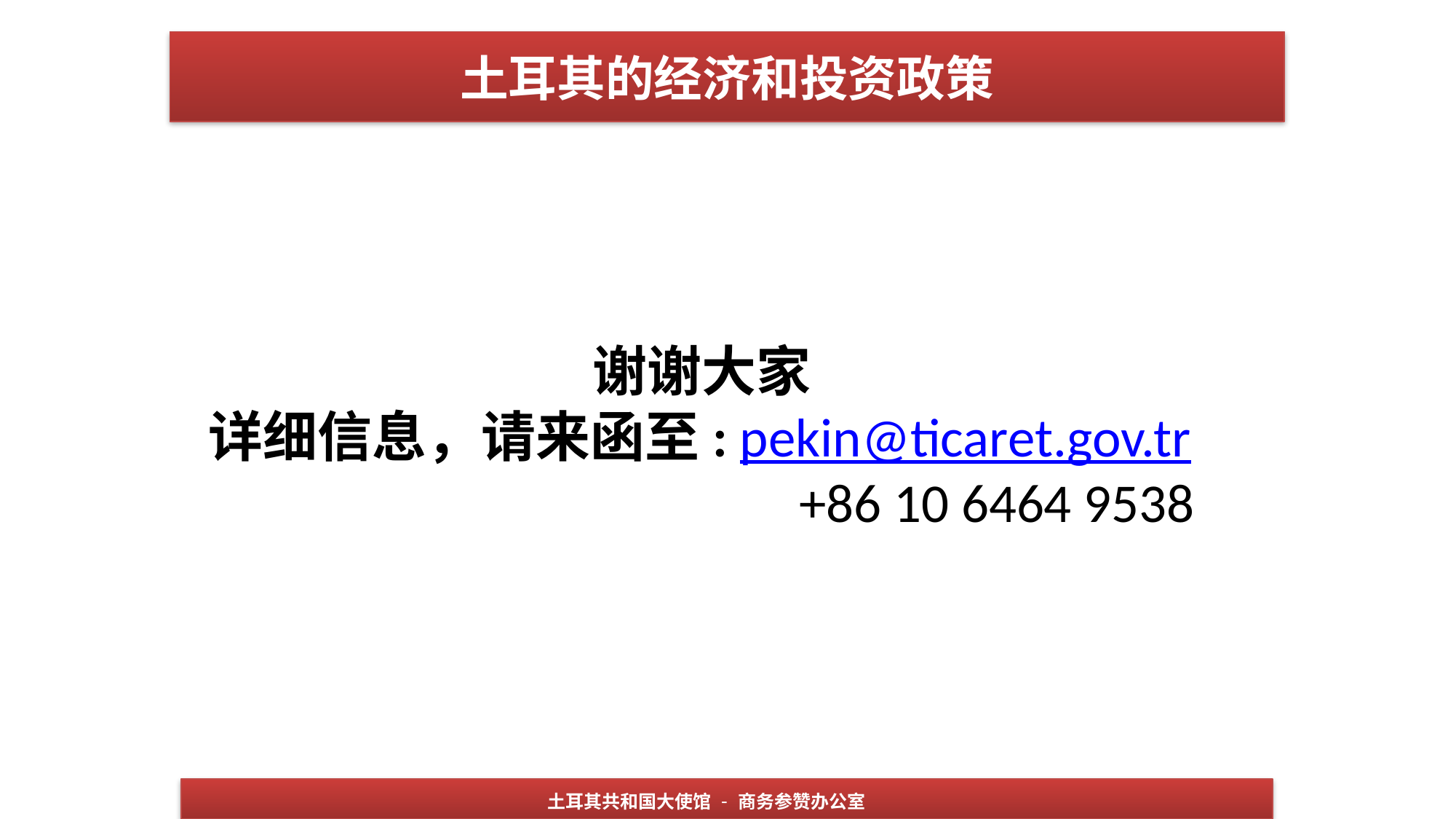

土耳其的经济和投资政策
谢谢大家
详细信息，请来函至: pekin@ticaret.gov.tr
+86 10 6464 9538

土耳其共和国大使馆 - 商务参赞办公室